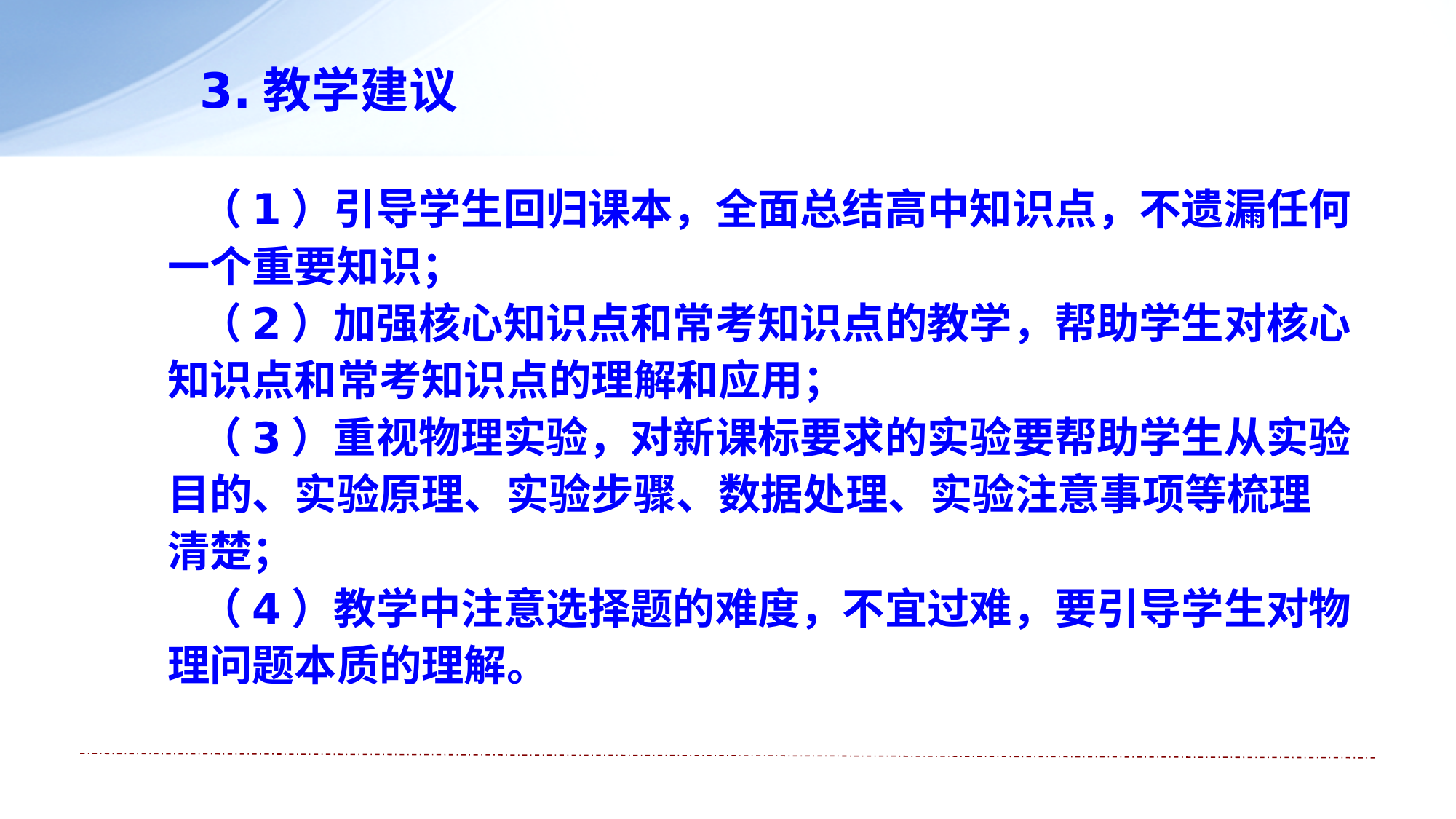

3.教学建议

（1）引导学生回归课本，全面总结高中知识点，不遗漏任何一个重要知识；
（2）加强核心知识点和常考知识点的教学，帮助学生对核心知识点和常考知识点的理解和应用；
（3）重视物理实验，对新课标要求的实验要帮助学生从实验目的、实验原理、实验步骤、数据处理、实验注意事项等梳理清楚；
（4）教学中注意选择题的难度，不宜过难，要引导学生对物理问题本质的理解。